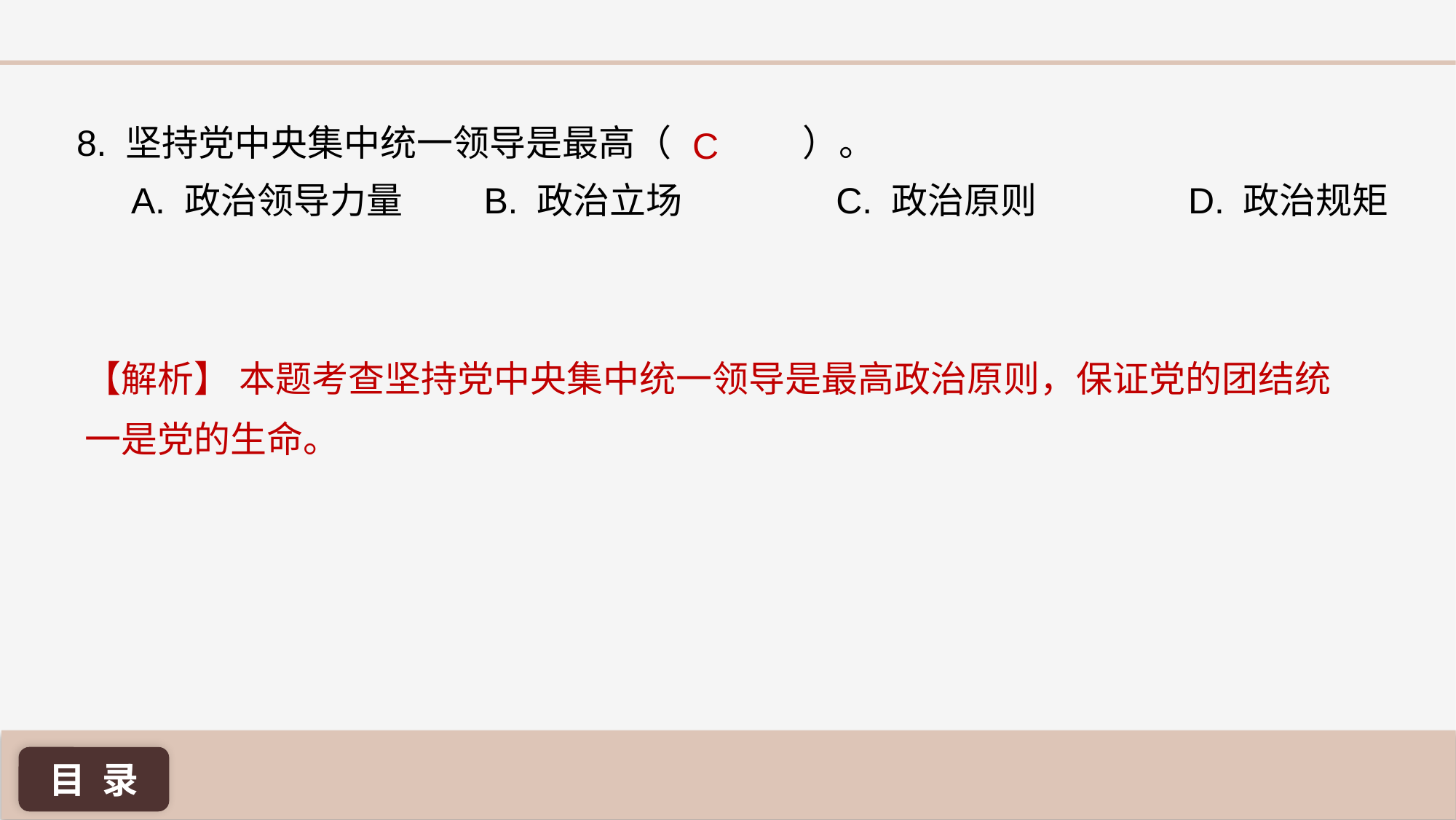

C
8. 坚持党中央集中统一领导是最高（ 	  ）。
A. 政治领导力量    	  B. 政治立场	     C. 政治原则 	        D. 政治规矩
【解析】 本题考查坚持党中央集中统一领导是最高政治原则，保证党的团结统一是党的生命。